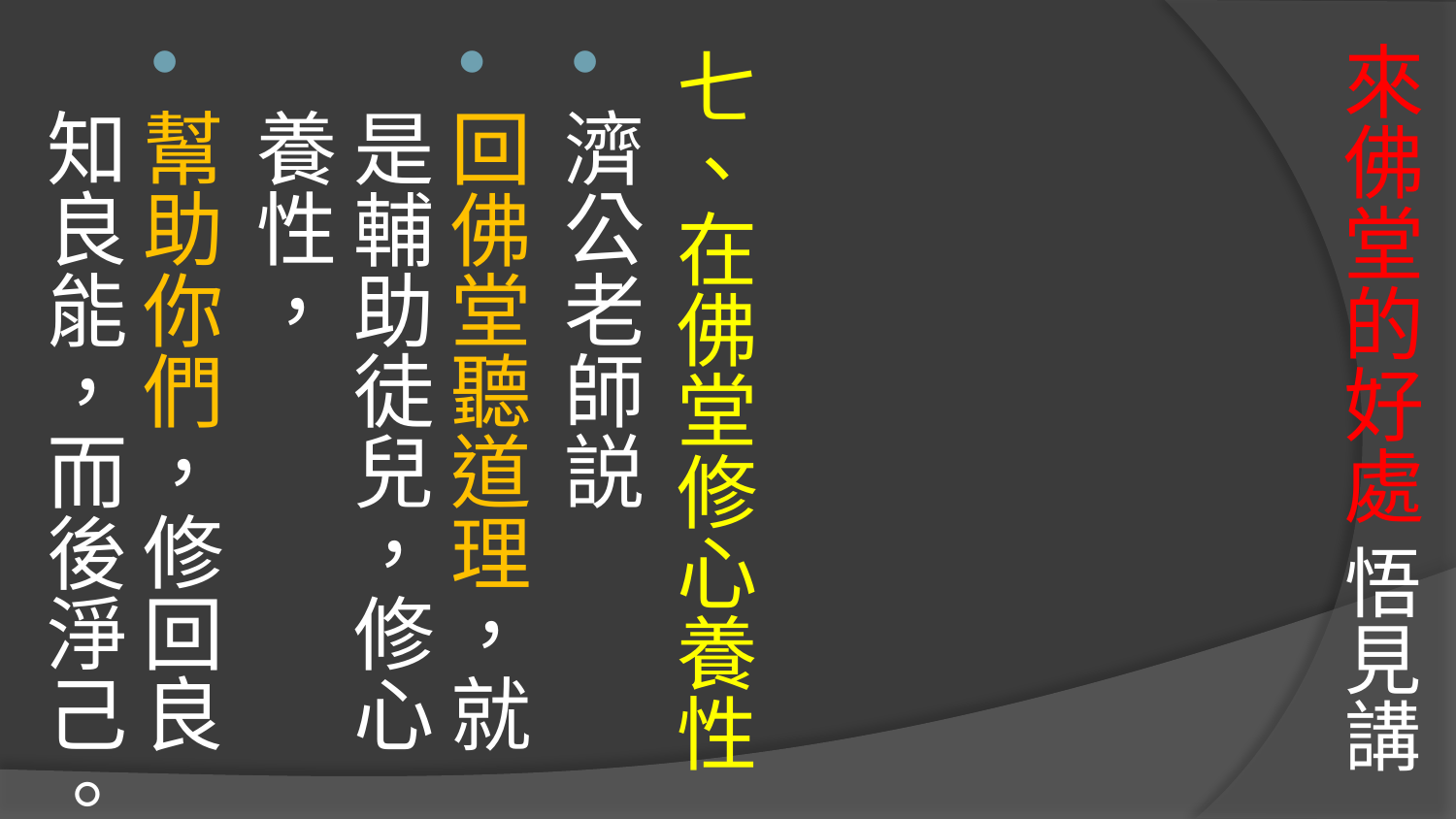

# 來佛堂的好處 悟見講
七、在佛堂修心養性
濟公老師説
回佛堂聽道理，就是輔助徒兒，修心養性，
幫助你們，修回良知良能，而後淨己。